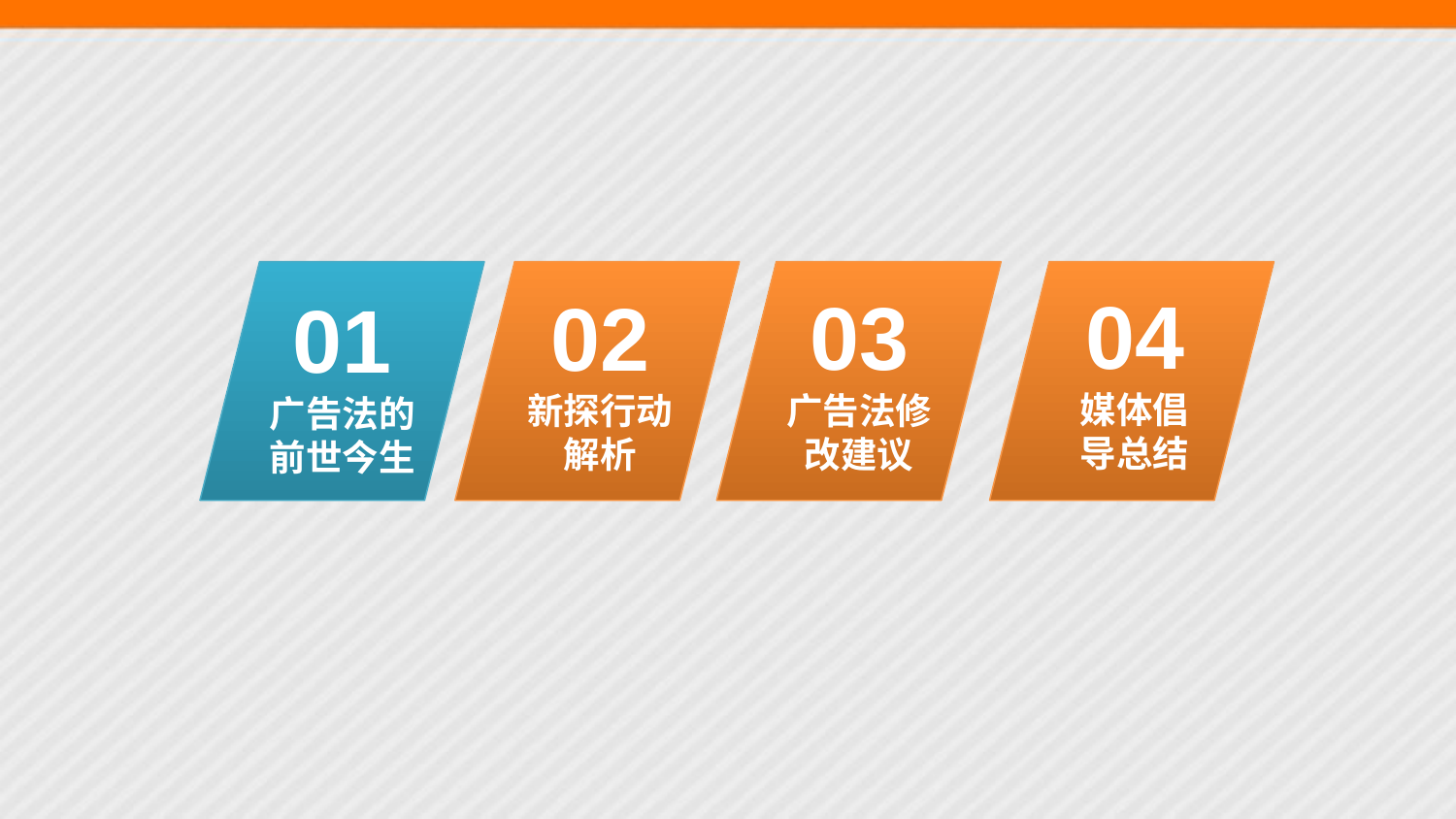

01
广告法的前世今生

04
媒体倡
导总结
03
广告法修
改建议
02
新探行动
解析